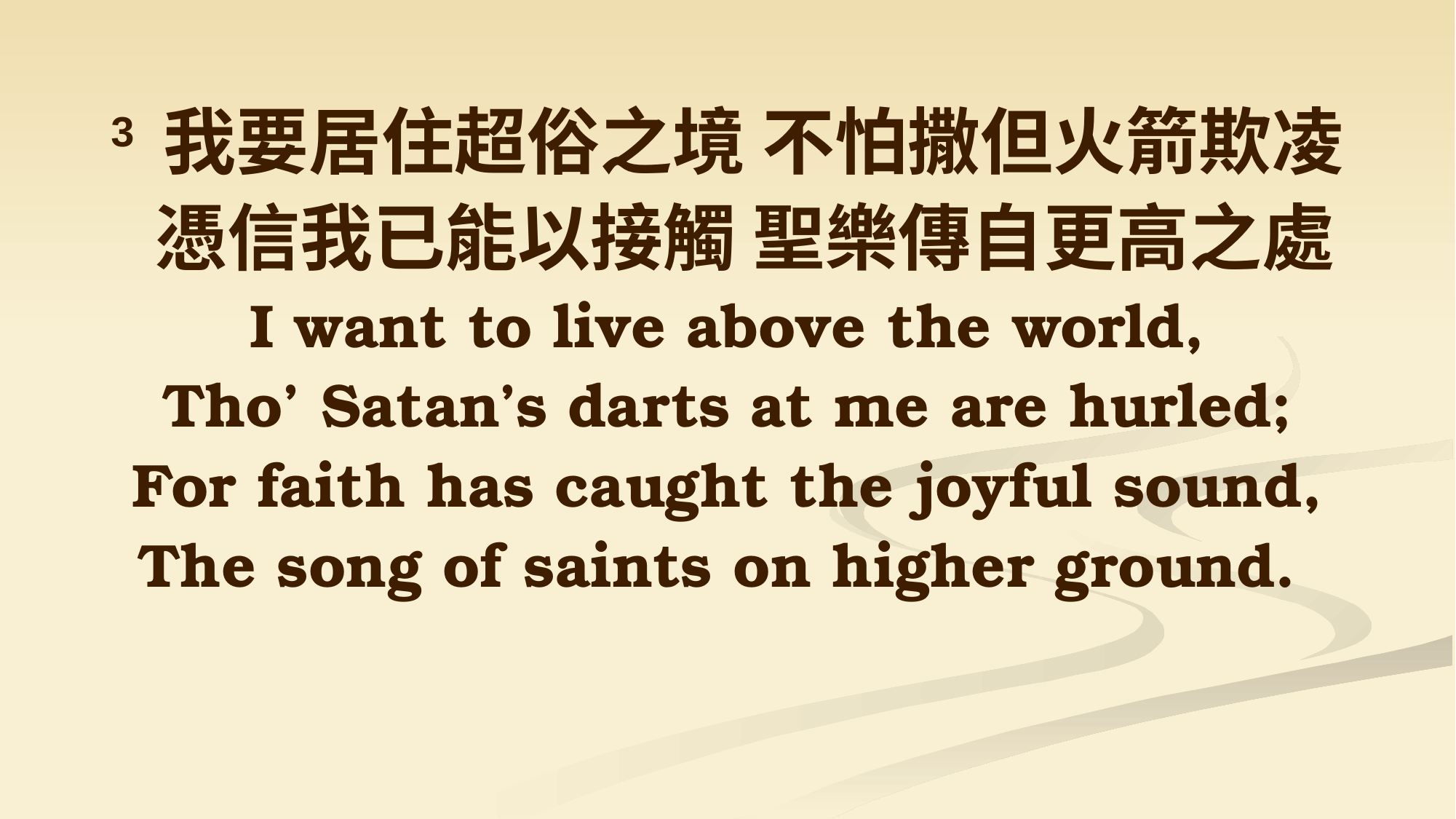

3 我要居住超俗之境 不怕撒但火箭欺凌
 憑信我已能以接觸 聖樂傳自更高之處
I want to live above the world,
Tho’ Satan’s darts at me are hurled;
For faith has caught the joyful sound,
The song of saints on higher ground.